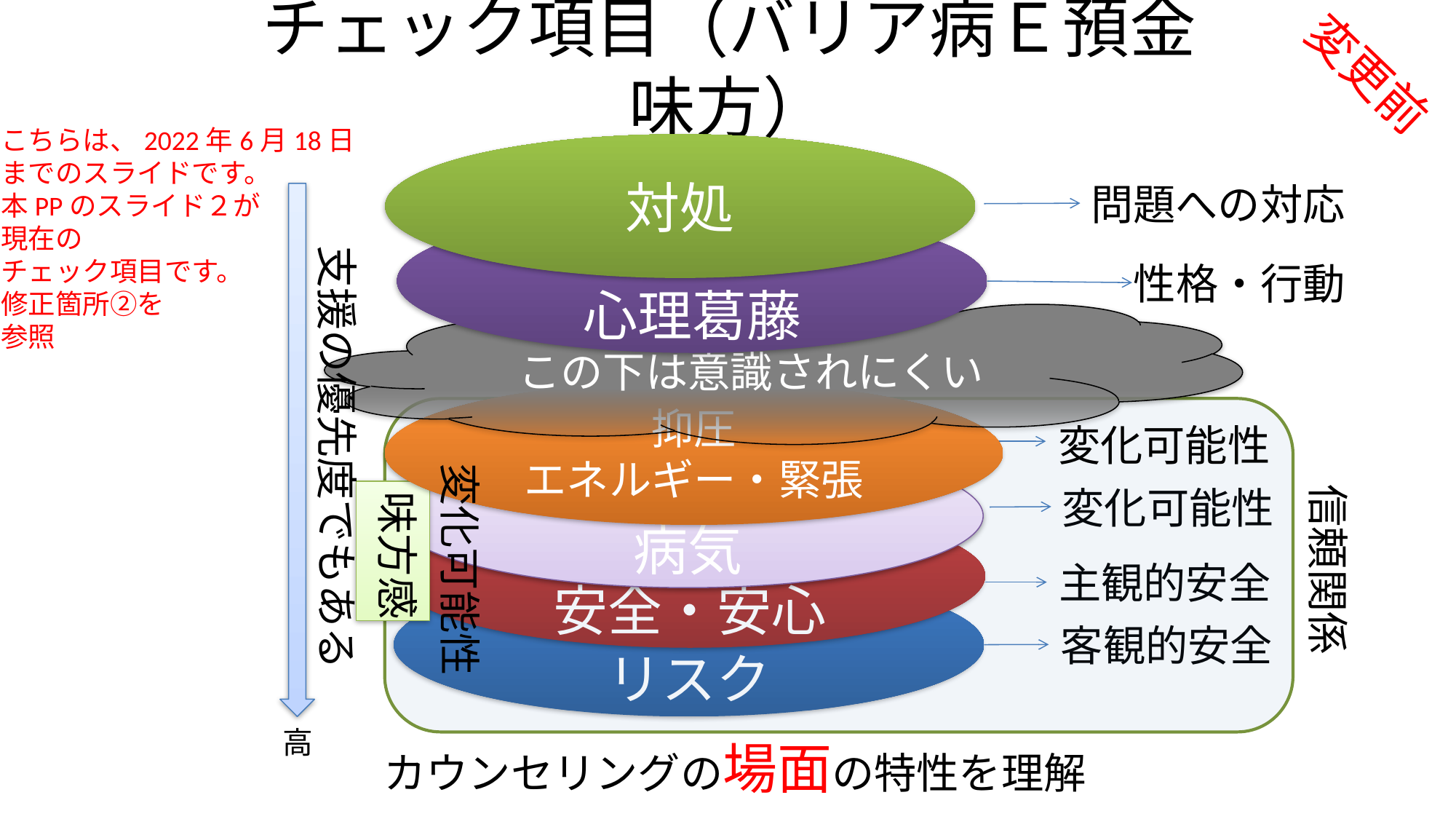

# チェック項目（バリア病Ｅ預金味方）
変更前
こちらは、2022年6月18日
までのスライドです。
本PPのスライド２が
現在の
チェック項目です。
修正箇所②を
参照
対処
問題への対応

心理葛藤
支援の優先度でもある
性格・行動
この下は意識されにくい
抑圧
エネルギー・緊張

変化可能性

病気
変化可能性
信頼関係
変化可能性
味方感

安全・安心
主観的安全

リスク
客観的安全
高
カウンセリングの場面の特性を理解